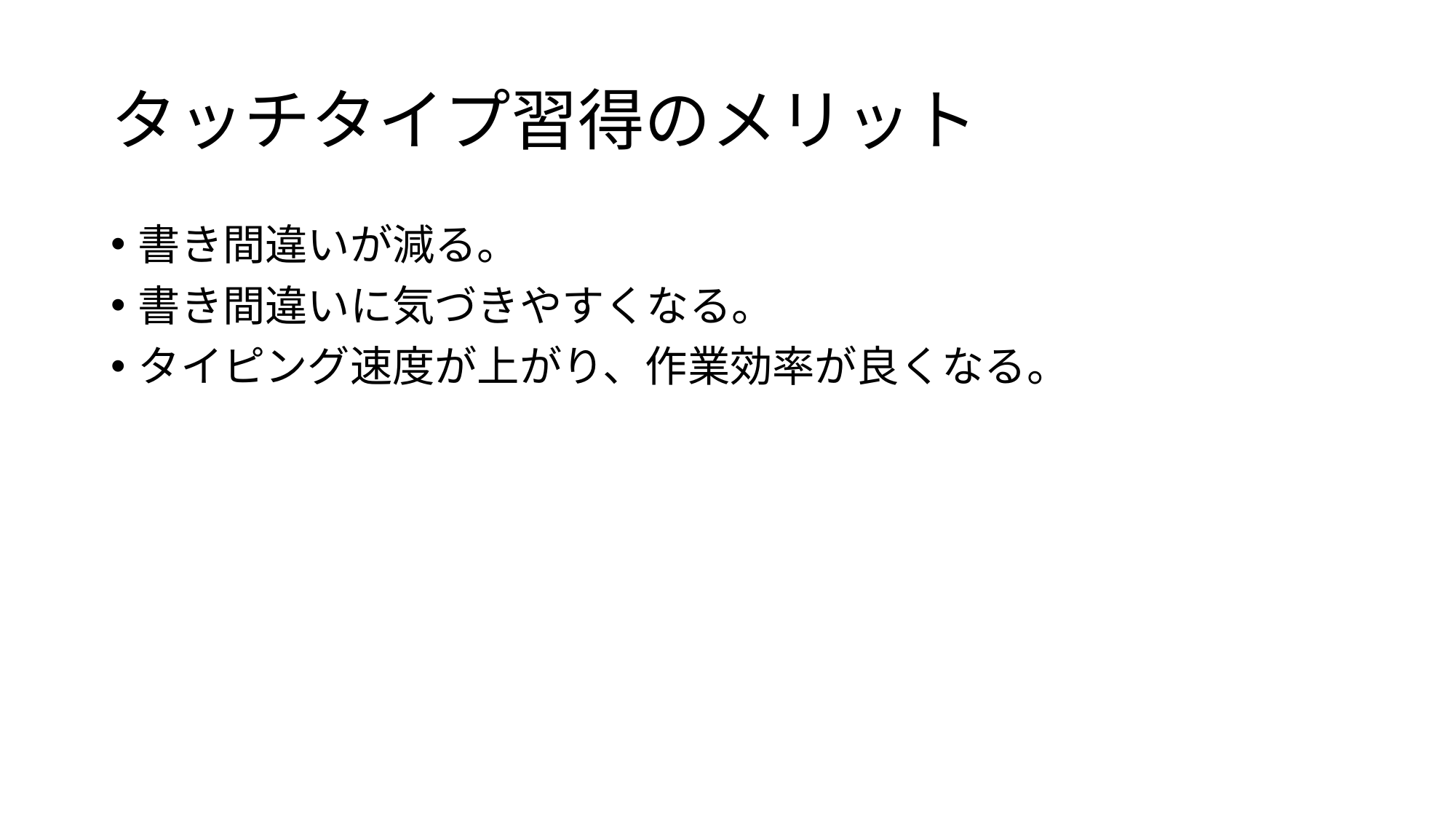

# タッチタイプ習得のメリット
書き間違いが減る。
書き間違いに気づきやすくなる。
タイピング速度が上がり、作業効率が良くなる。